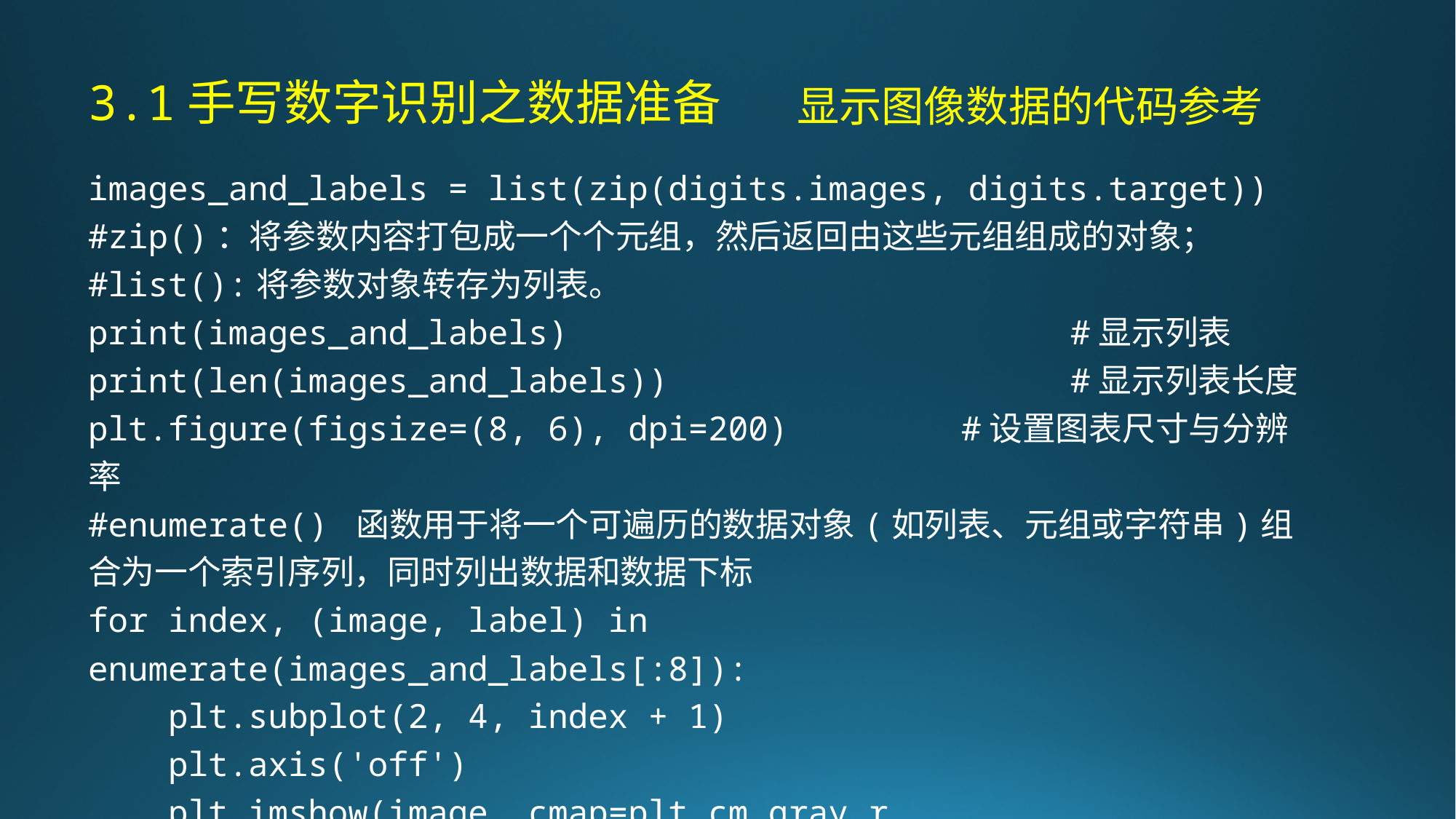

3.1手写数字识别之数据准备
显示图像数据的代码参考
images_and_labels = list(zip(digits.images, digits.target))
#zip()：将参数内容打包成一个个元组，然后返回由这些元组组成的对象；
#list():将参数对象转存为列表。
print(images_and_labels)					#显示列表
print(len(images_and_labels))				#显示列表长度
plt.figure(figsize=(8, 6), dpi=200)		#设置图表尺寸与分辨率
#enumerate() 函数用于将一个可遍历的数据对象(如列表、元组或字符串)组合为一个索引序列，同时列出数据和数据下标
for index, (image, label) in enumerate(images_and_labels[:8]):
    plt.subplot(2, 4, index + 1)
    plt.axis('off')
    plt.imshow(image, cmap=plt.cm.gray_r, interpolation='nearest')
    plt.title('Digit: %i' % label, fontsize=20)